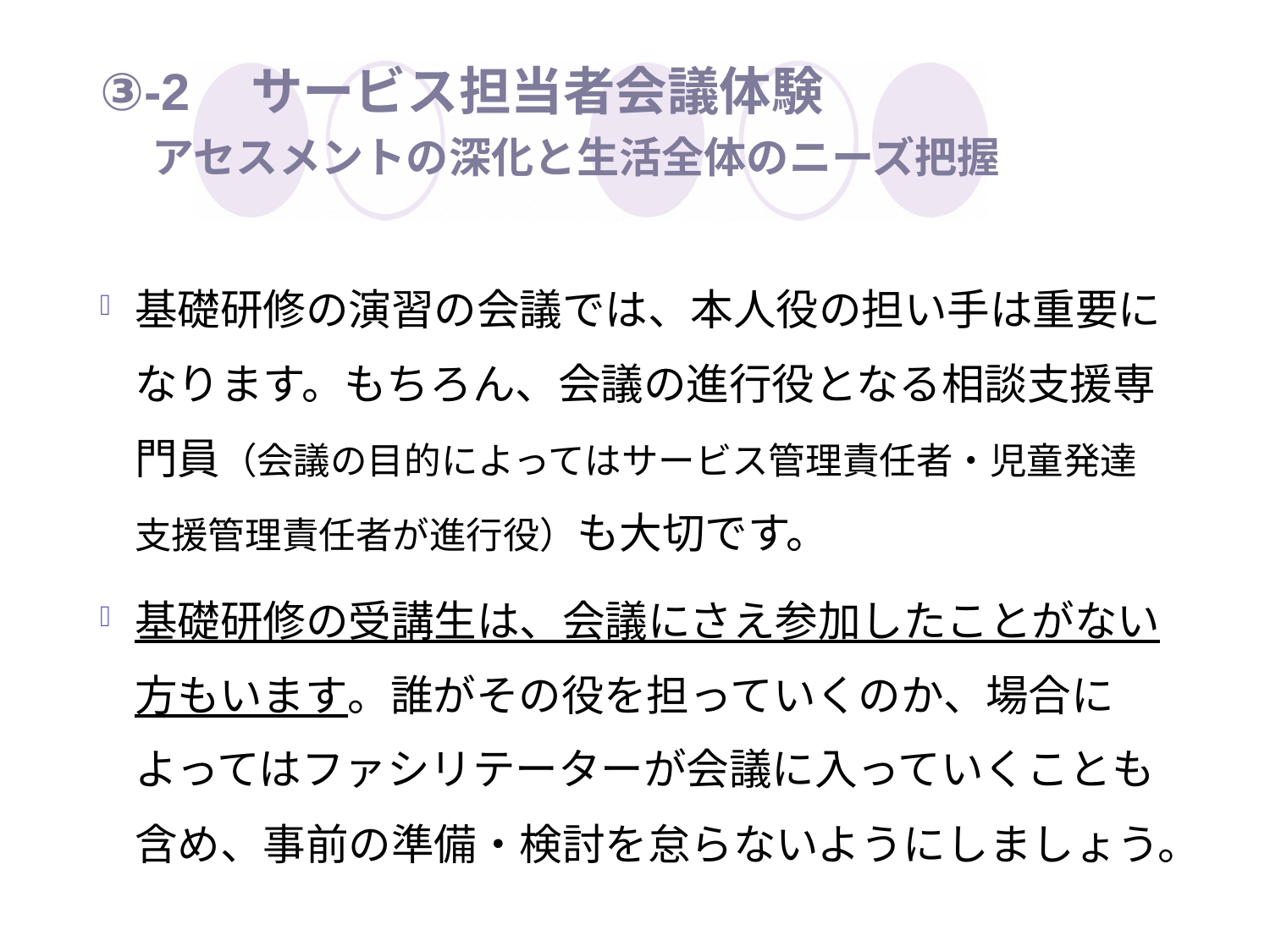

# ③-2　サービス担当者会議体験　 　アセスメントの深化と生活全体のニーズ把握
基礎研修の演習の会議では、本人役の担い手は重要になります。もちろん、会議の進行役となる相談支援専門員（会議の目的によってはサービス管理責任者・児童発達支援管理責任者が進行役）も大切です。
基礎研修の受講生は、会議にさえ参加したことがない方もいます。誰がその役を担っていくのか、場合によってはファシリテーターが会議に入っていくことも含め、事前の準備・検討を怠らないようにしましょう。